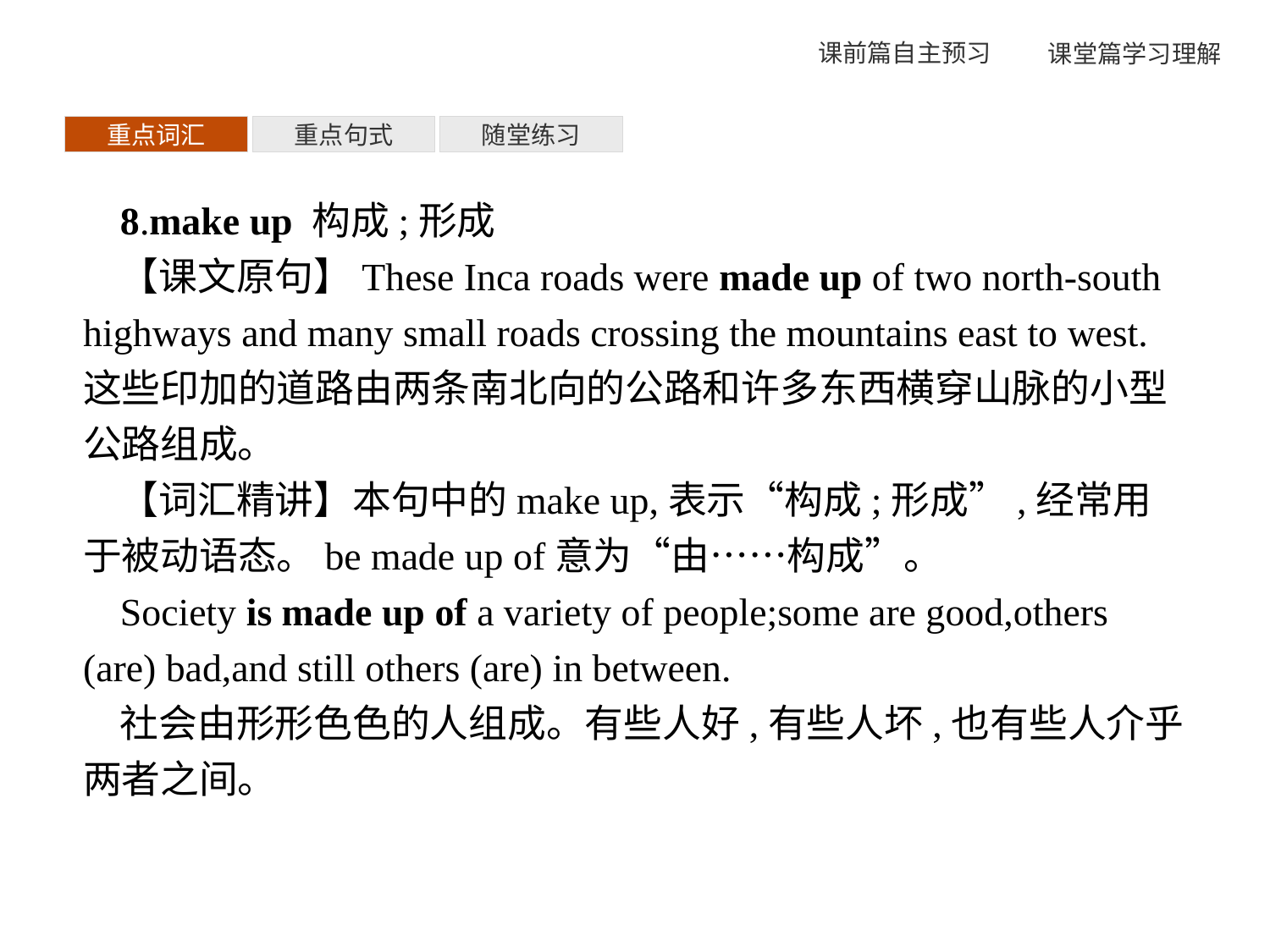

重点词汇
重点句式
随堂练习
8.make up 构成;形成
【课文原句】These Inca roads were made up of two north-south highways and many small roads crossing the mountains east to west.这些印加的道路由两条南北向的公路和许多东西横穿山脉的小型公路组成。
【词汇精讲】本句中的make up,表示“构成;形成”,经常用于被动语态。be made up of意为“由……构成”。
Society is made up of a variety of people;some are good,others (are) bad,and still others (are) in between.
社会由形形色色的人组成。有些人好,有些人坏,也有些人介乎两者之间。